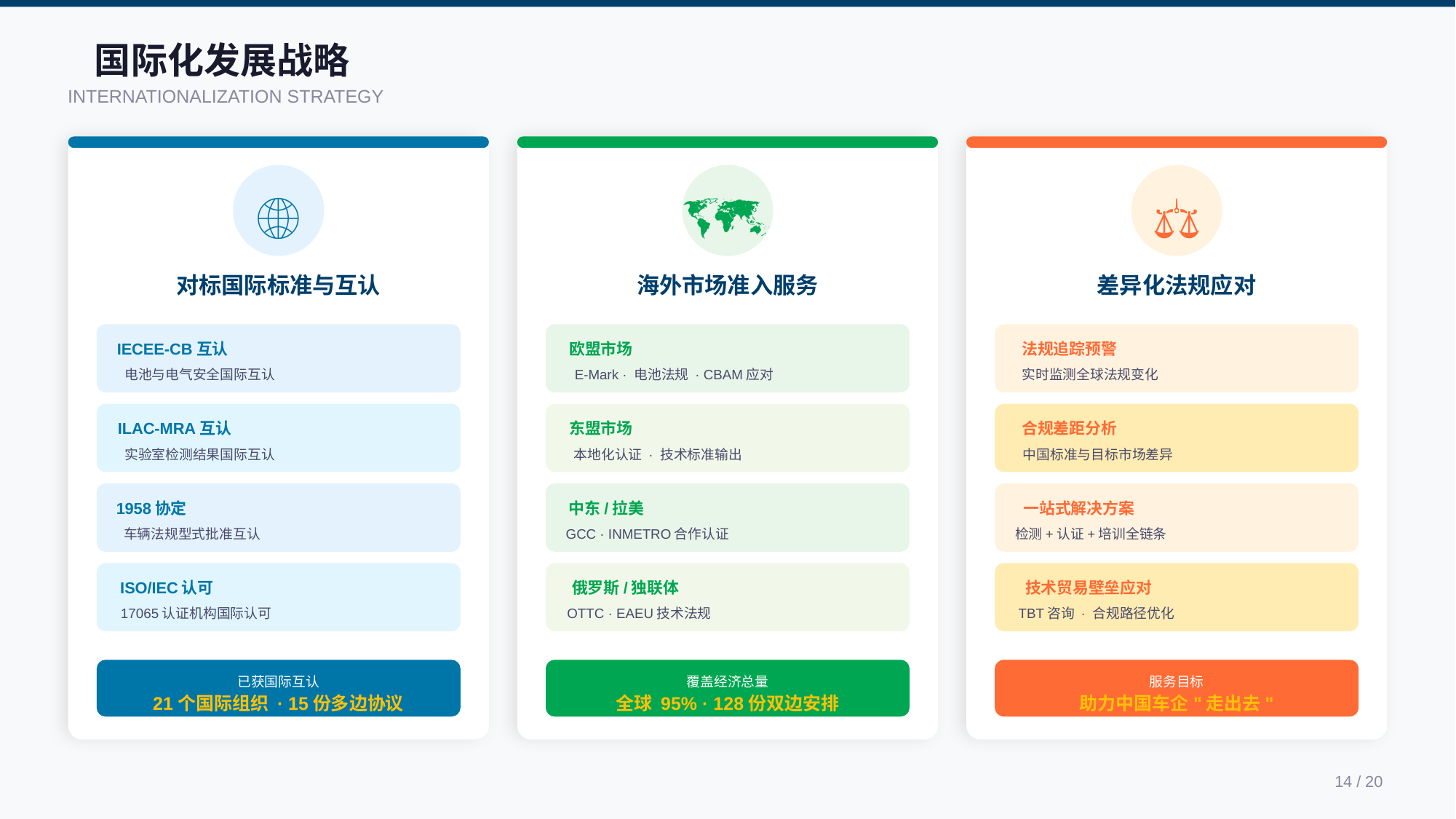

国际化发展战略
INTERNATIONALIZATION STRATEGY

🌐
对标国际标准与互认

IECEE-CB互认
电池与电气安全国际互认

ILAC-MRA互认
实验室检测结果国际互认

1958协定
车辆法规型式批准互认

ISO/IEC认可
17065认证机构国际认可

已获国际互认
21个国际组织 · 15份多边协议

🗺️
海外市场准入服务

欧盟市场
E-Mark · 电池法规 · CBAM应对

东盟市场
本地化认证 · 技术标准输出

中东/拉美
GCC · INMETRO合作认证

俄罗斯/独联体
OTTC · EAEU技术法规

覆盖经济总量
全球 95% · 128份双边安排

⚖️
差异化法规应对

法规追踪预警
实时监测全球法规变化

合规差距分析
中国标准与目标市场差异

一站式解决方案
检测+认证+培训全链条

技术贸易壁垒应对
TBT咨询 · 合规路径优化

服务目标
助力中国车企"走出去"
14 / 20